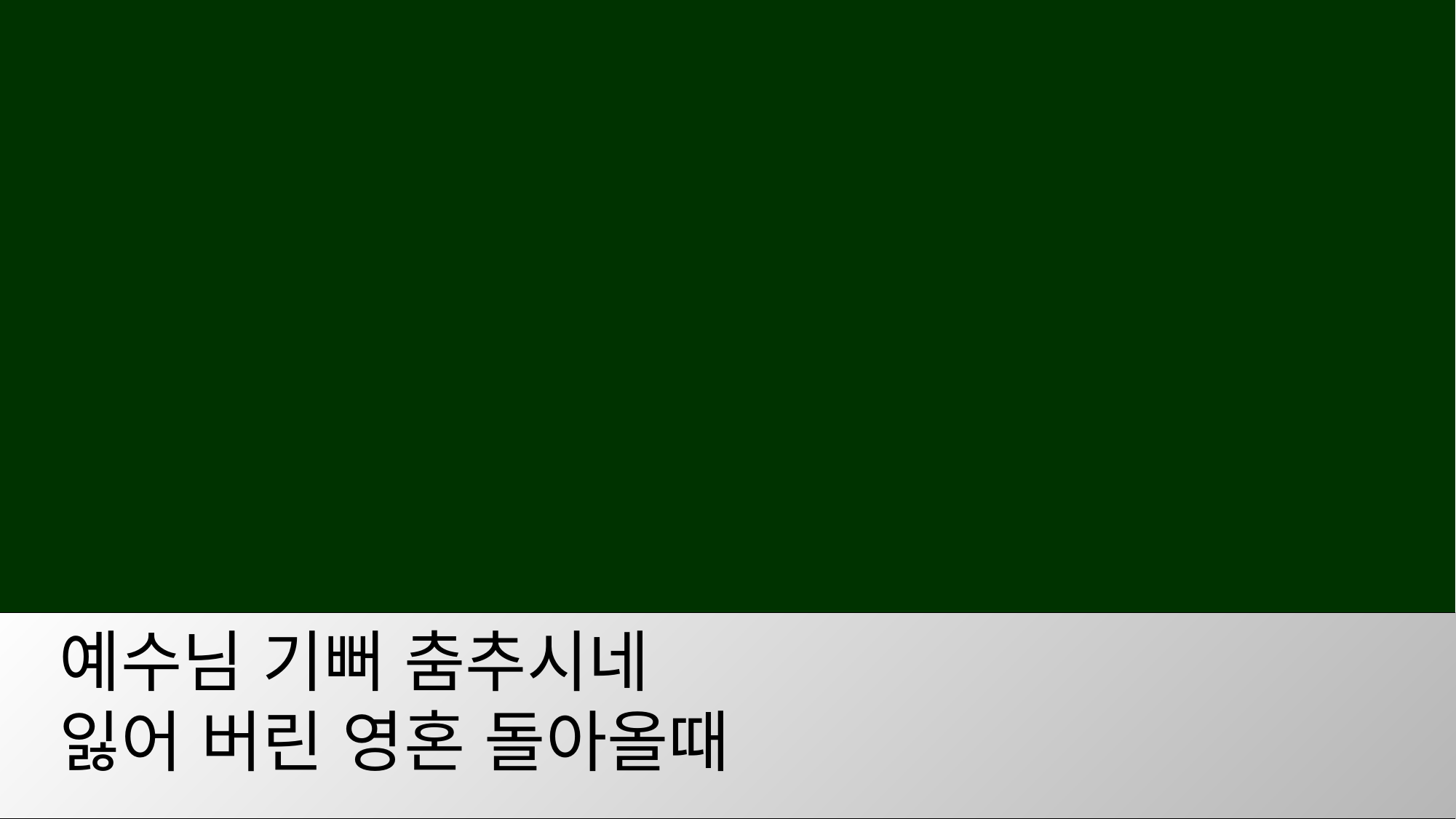

예수님 기뻐 춤추시네
 잃어 버린 영혼 돌아올때